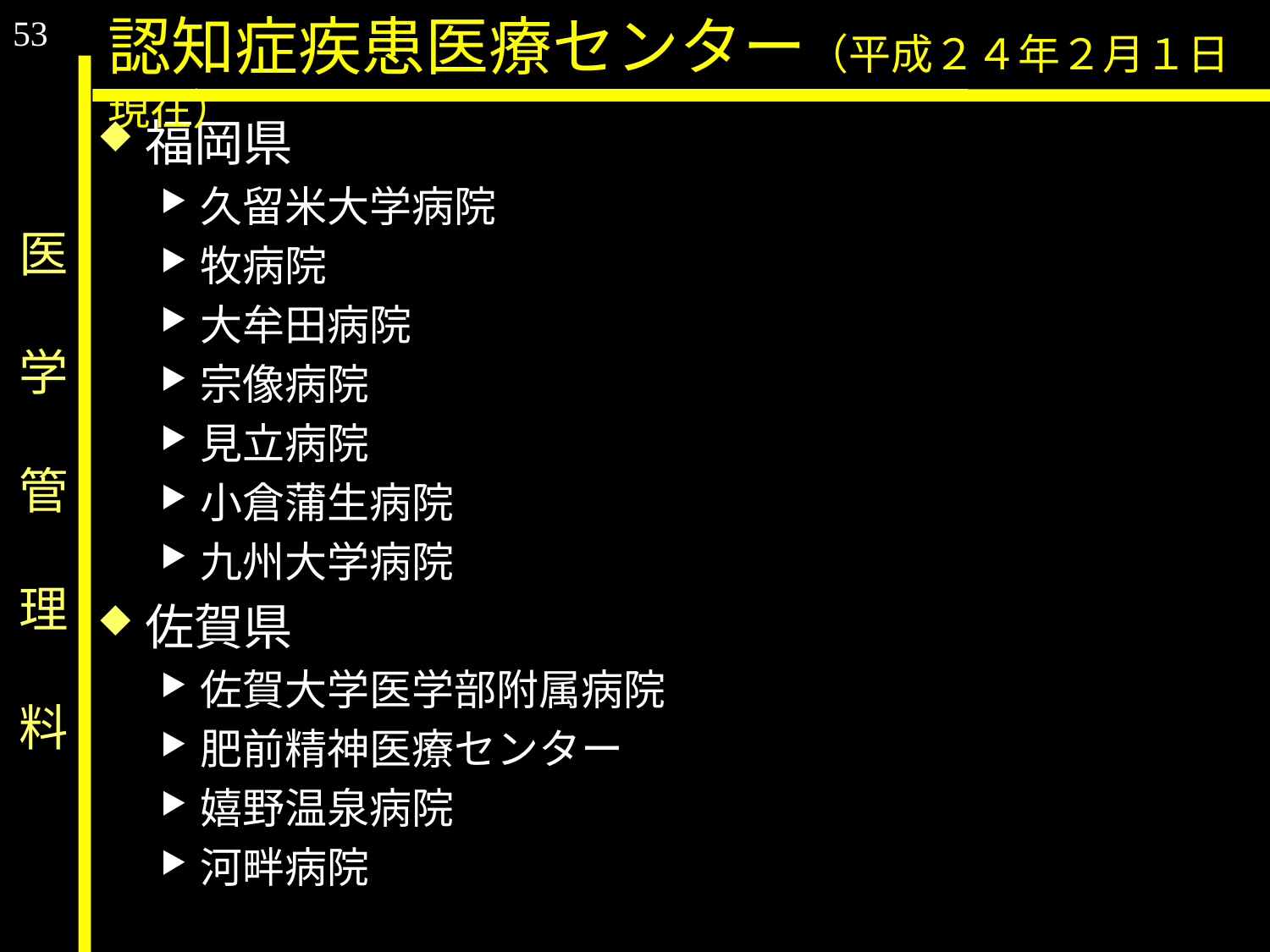

53
認知症疾患医療センター（平成２４年２月１日現在）

福岡県
久留米大学病院
牧病院
大牟田病院
宗像病院
見立病院
小倉蒲生病院
九州大学病院
佐賀県
佐賀大学医学部附属病院
肥前精神医療センター
嬉野温泉病院
河畔病院
医　学　管　理　料